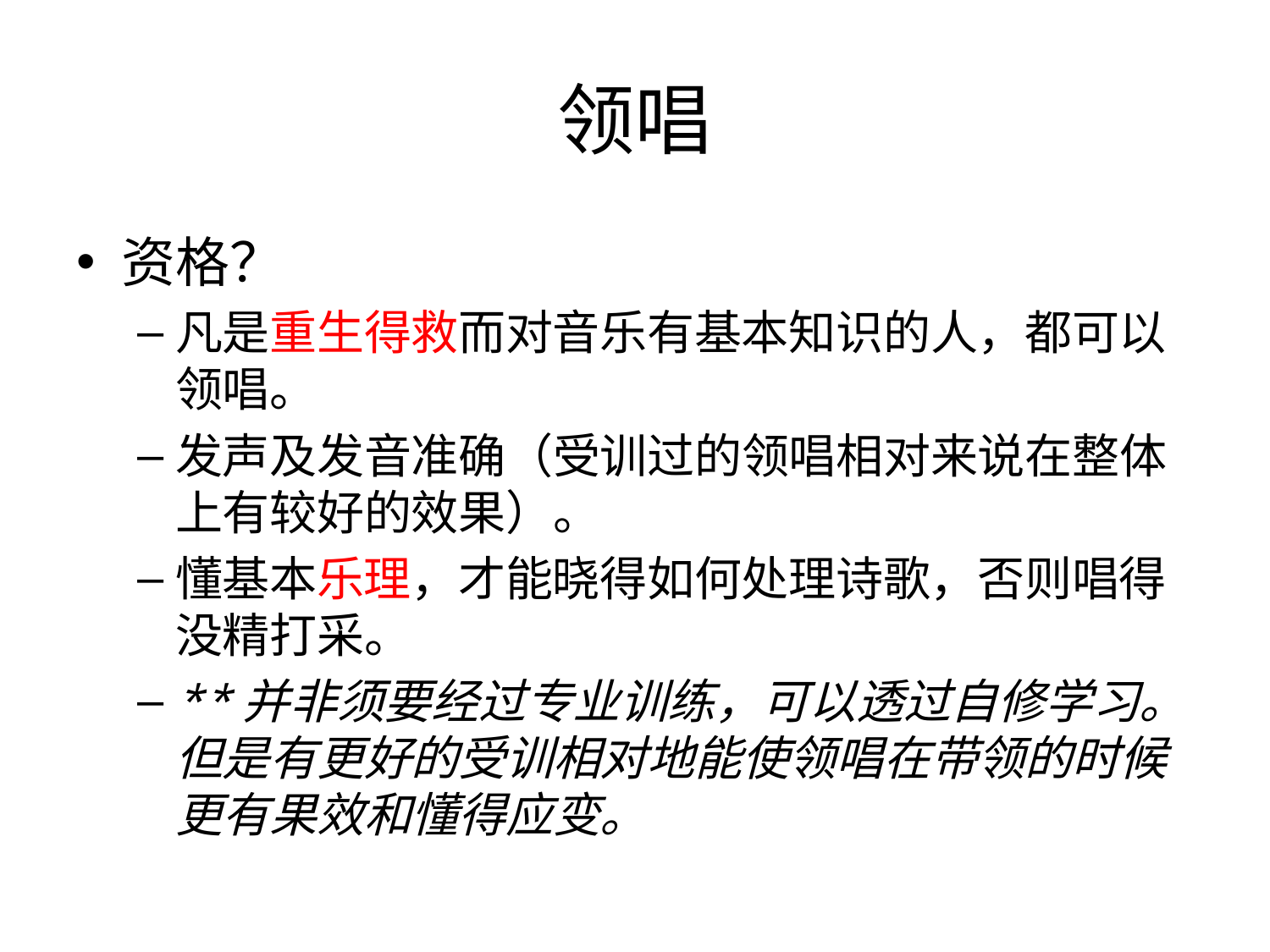

# 领唱
资格？
凡是重生得救而对音乐有基本知识的人，都可以领唱。
发声及发音准确（受训过的领唱相对来说在整体上有较好的效果）。
懂基本乐理，才能晓得如何处理诗歌，否则唱得没精打采。
**并非须要经过专业训练，可以透过自修学习。但是有更好的受训相对地能使领唱在带领的时候更有果效和懂得应变。